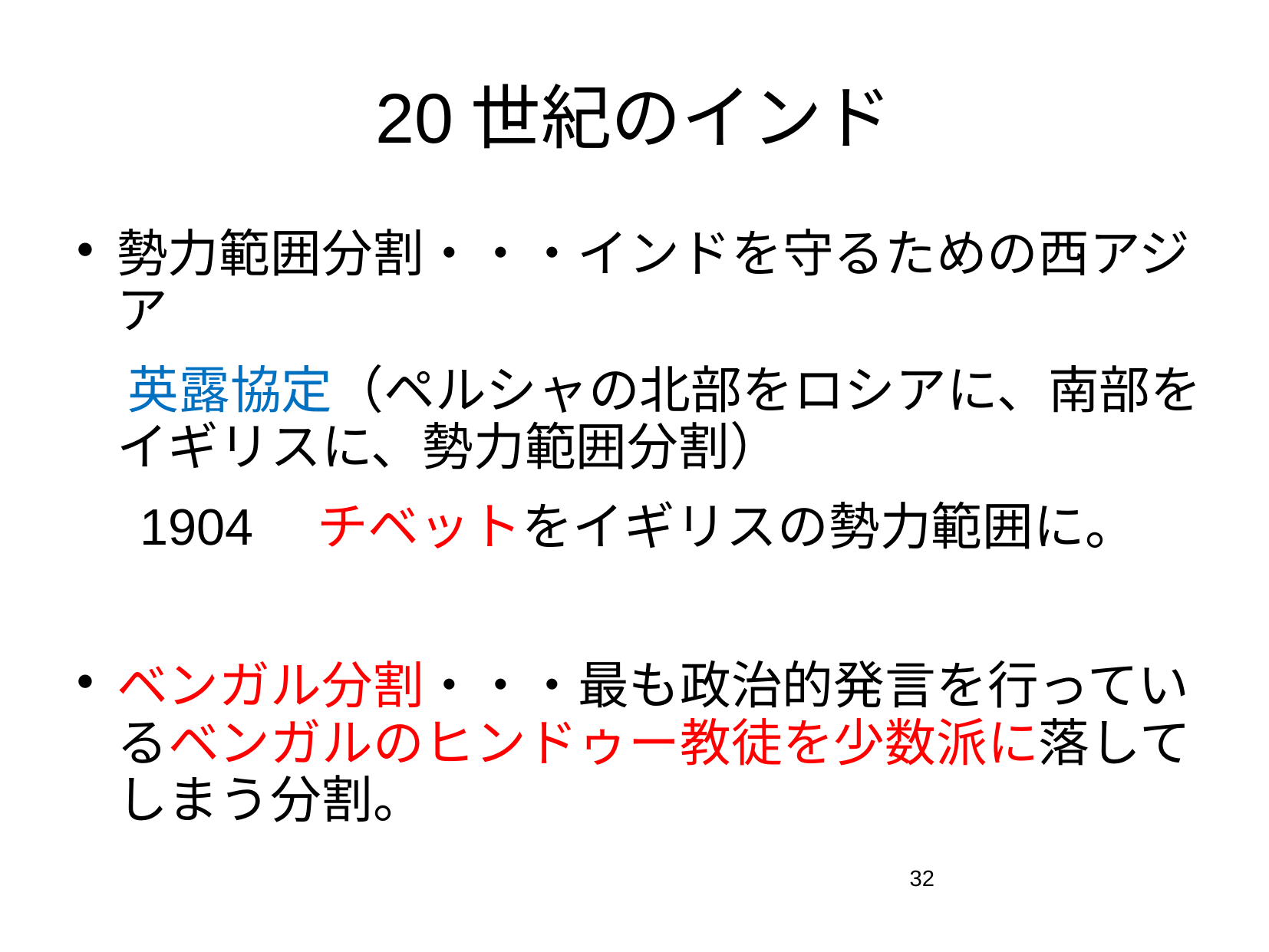

# 20世紀のインド
勢力範囲分割・・・インドを守るための西アジア
　英露協定（ペルシャの北部をロシアに、南部をイギリスに、勢力範囲分割）
　1904　チベットをイギリスの勢力範囲に。

ベンガル分割・・・最も政治的発言を行っているベンガルのヒンドゥー教徒を少数派に落してしまう分割。

32